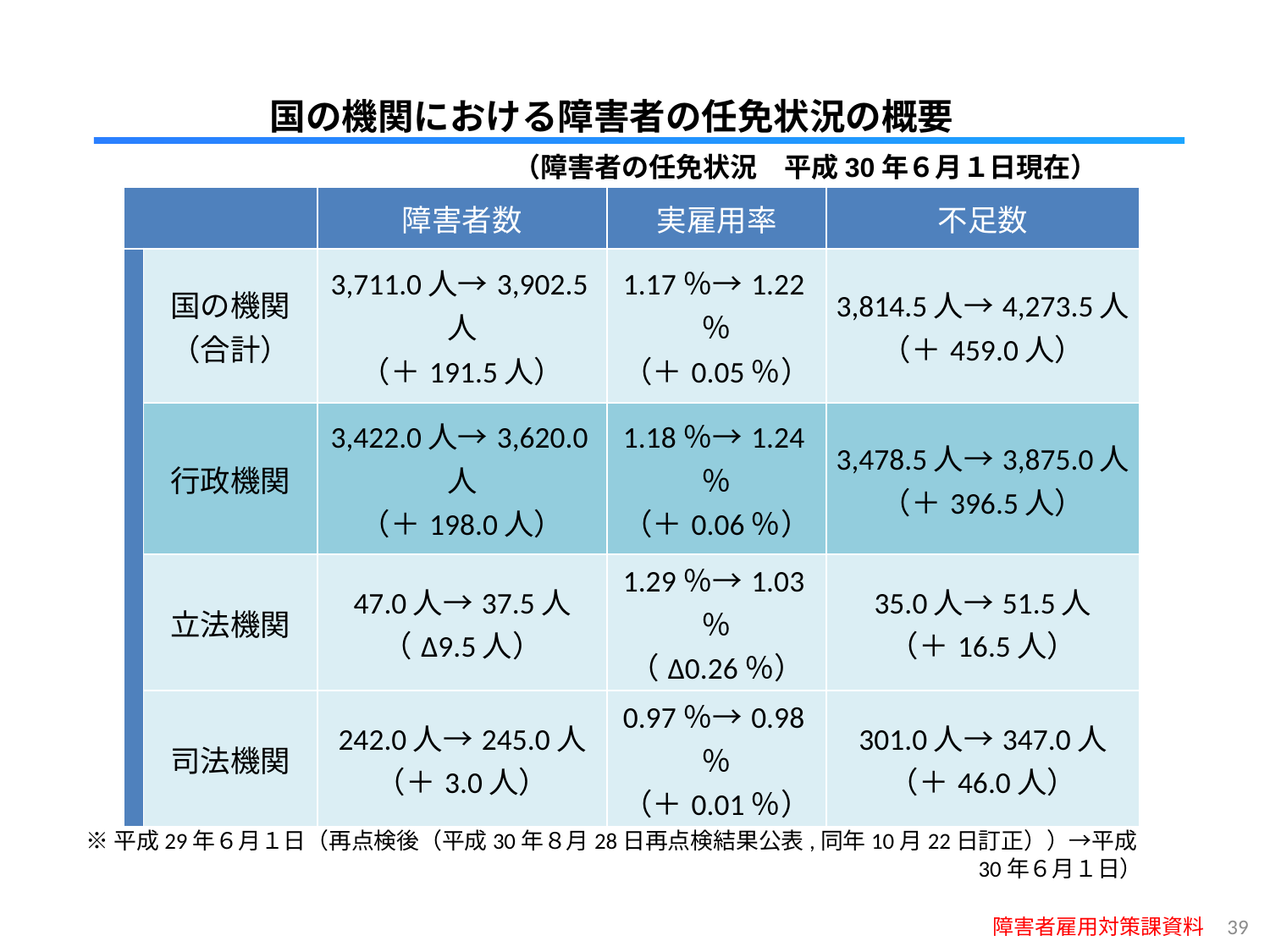

国の機関における障害者の任免状況の概要

　　　　　　　（障害者の任免状況　平成30年６月１日現在）
|  |  | 障害者数 | 実雇用率 | 不足数 |
| --- | --- | --- | --- | --- |
|  | 国の機関 （合計） | 3,711.0人→3,902.5人 （＋191.5人） | 1.17％→1.22％ （＋0.05％） | 3,814.5人→4,273.5人 （＋459.0人） |
|  | 行政機関 | 3,422.0人→3,620.0人 （＋198.0人） | 1.18％→1.24％ （＋0.06％） | 3,478.5人→3,875.0人 （＋396.5人） |
|  | 立法機関 | 47.0人→37.5人 （Δ9.5人） | 1.29％→1.03％ （Δ0.26％） | 35.0人→51.5人 （＋16.5人） |
|  | 司法機関 | 242.0人→245.0人 （＋3.0人） | 0.97％→0.98％ （＋0.01％） | 301.0人→347.0人 （＋46.0人） |
|  |  |  |  |  |
※平成29年６月１日（再点検後（平成30年８月28日再点検結果公表,同年10月22日訂正））→平成30年６月１日）
障害者雇用対策課資料
39